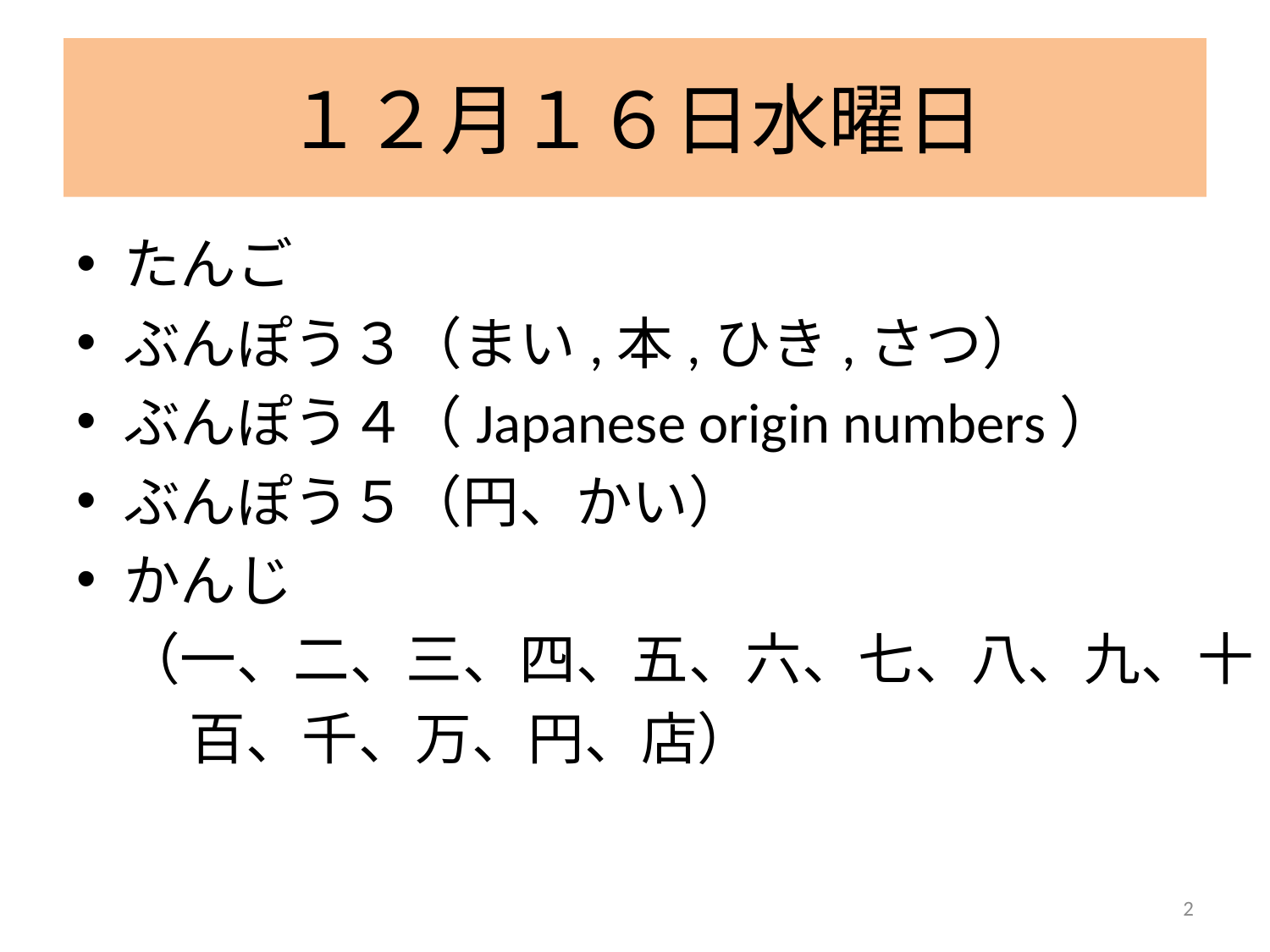

# １２月１６日水曜日
たんご
ぶんぽう３（まい,本,ひき,さつ）
ぶんぽう４（Japanese origin numbers）
ぶんぽう５（円、かい）
かんじ
	（一、二、三、四、五、六、七、八、九、十
　　百、千、万、円、店）

2